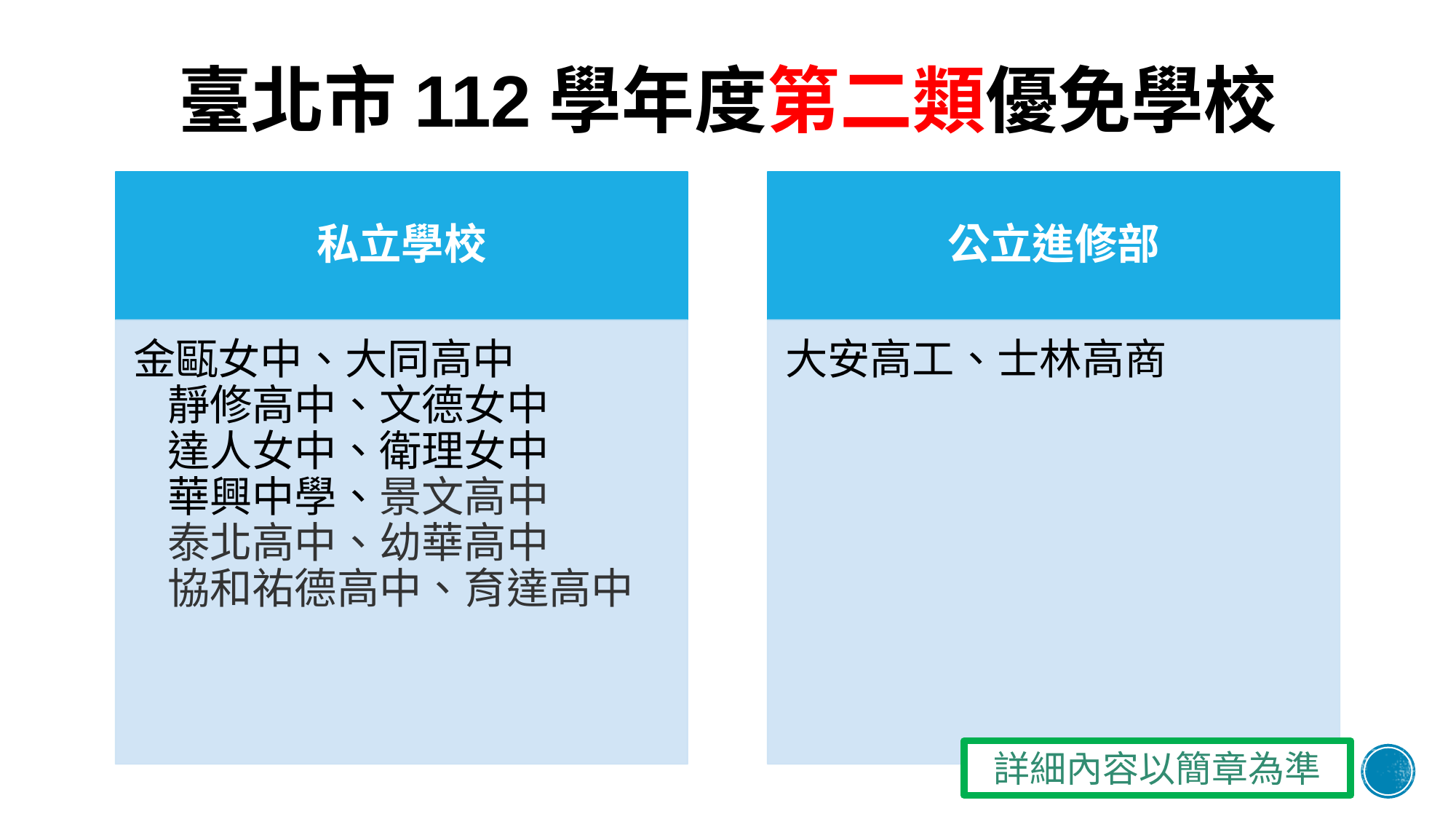

# 臺北市112學年度第二類優免學校
私立學校
金甌女中、大同高中
靜修高中、文德女中
達人女中、衛理女中
華興中學、景文高中
泰北高中、幼華高中
協和祐德高中、育達高中
公立進修部
大安高工、士林高商
詳細內容以簡章為準